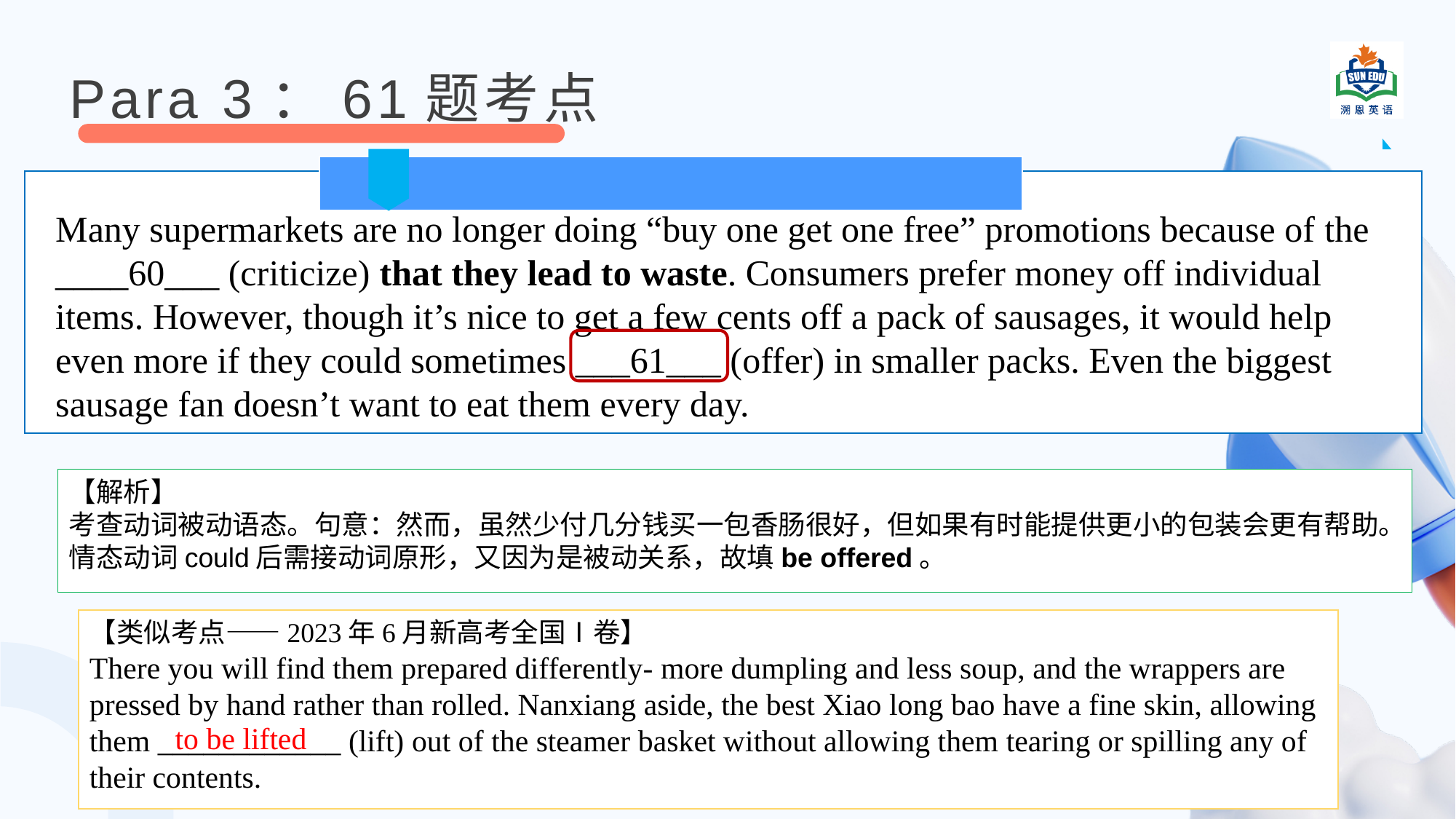

Para 3：61题考点

Many supermarkets are no longer doing “buy one get one free” promotions because of the ____60___ (criticize) that they lead to waste. Consumers prefer money off individual items. However, though it’s nice to get a few cents off a pack of sausages, it would help even more if they could sometimes ___61___ (offer) in smaller packs. Even the biggest sausage fan doesn’t want to eat them every day.

【解析】
考查动词被动语态。句意：然而，虽然少付几分钱买一包香肠很好，但如果有时能提供更小的包装会更有帮助。情态动词could后需接动词原形，又因为是被动关系，故填be offered。
【类似考点——2023年6月新高考全国Ⅰ卷】
There you will find them prepared differently- more dumpling and less soup, and the wrappers are pressed by hand rather than rolled. Nanxiang aside, the best Xiao long bao have a fine skin, allowing them ____________ (lift) out of the steamer basket without allowing them tearing or spilling any of their contents.
to be lifted